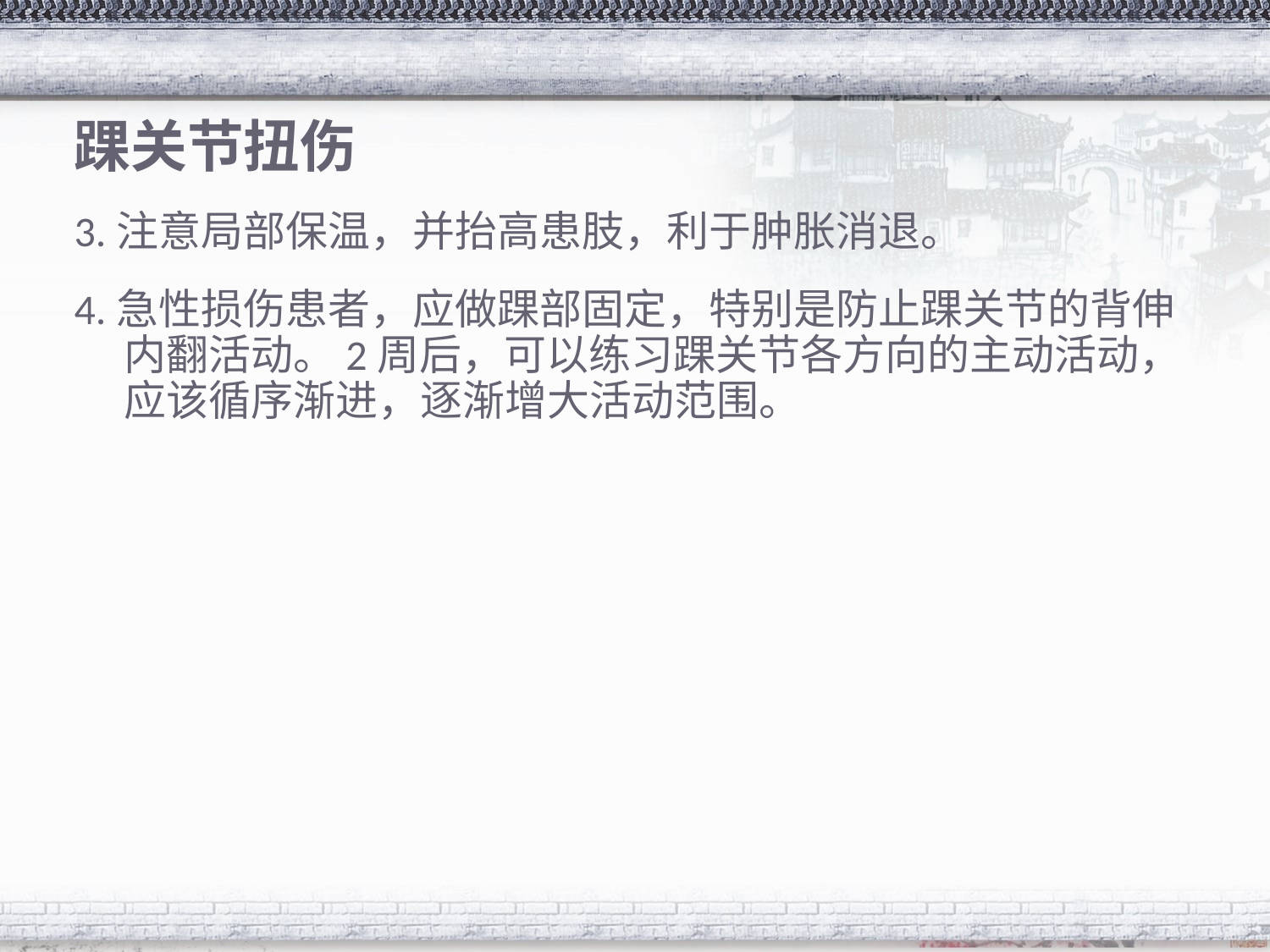

# 踝关节扭伤
3.注意局部保温，并抬高患肢，利于肿胀消退。
4.急性损伤患者，应做踝部固定，特别是防止踝关节的背伸内翻活动。2周后，可以练习踝关节各方向的主动活动，应该循序渐进，逐渐增大活动范围。